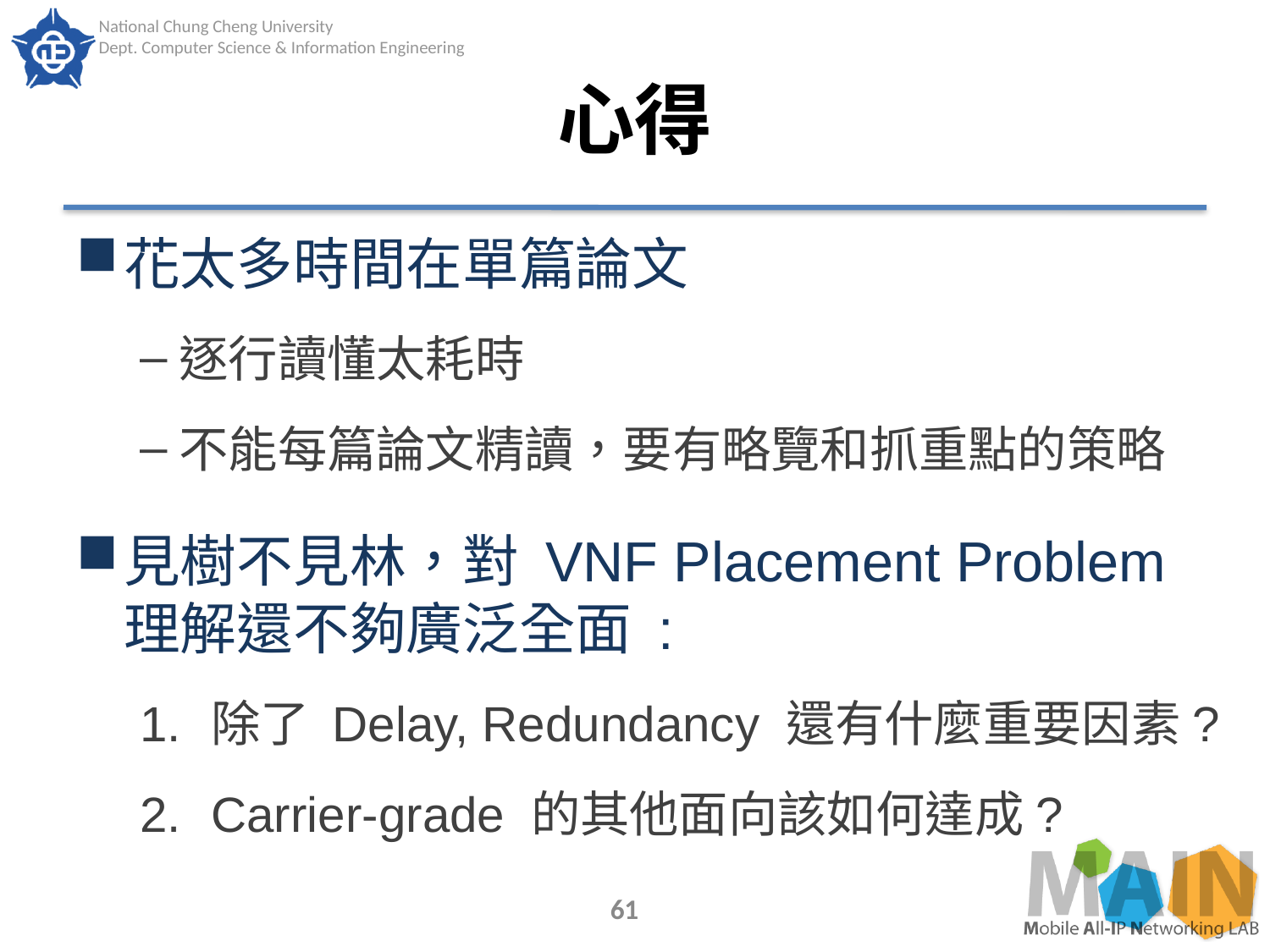

# 心得
花太多時間在單篇論文
逐行讀懂太耗時
不能每篇論文精讀，要有略覽和抓重點的策略
見樹不見林，對 VNF Placement Problem 理解還不夠廣泛全面 :
除了 Delay, Redundancy 還有什麼重要因素?
Carrier-grade 的其他面向該如何達成?
61